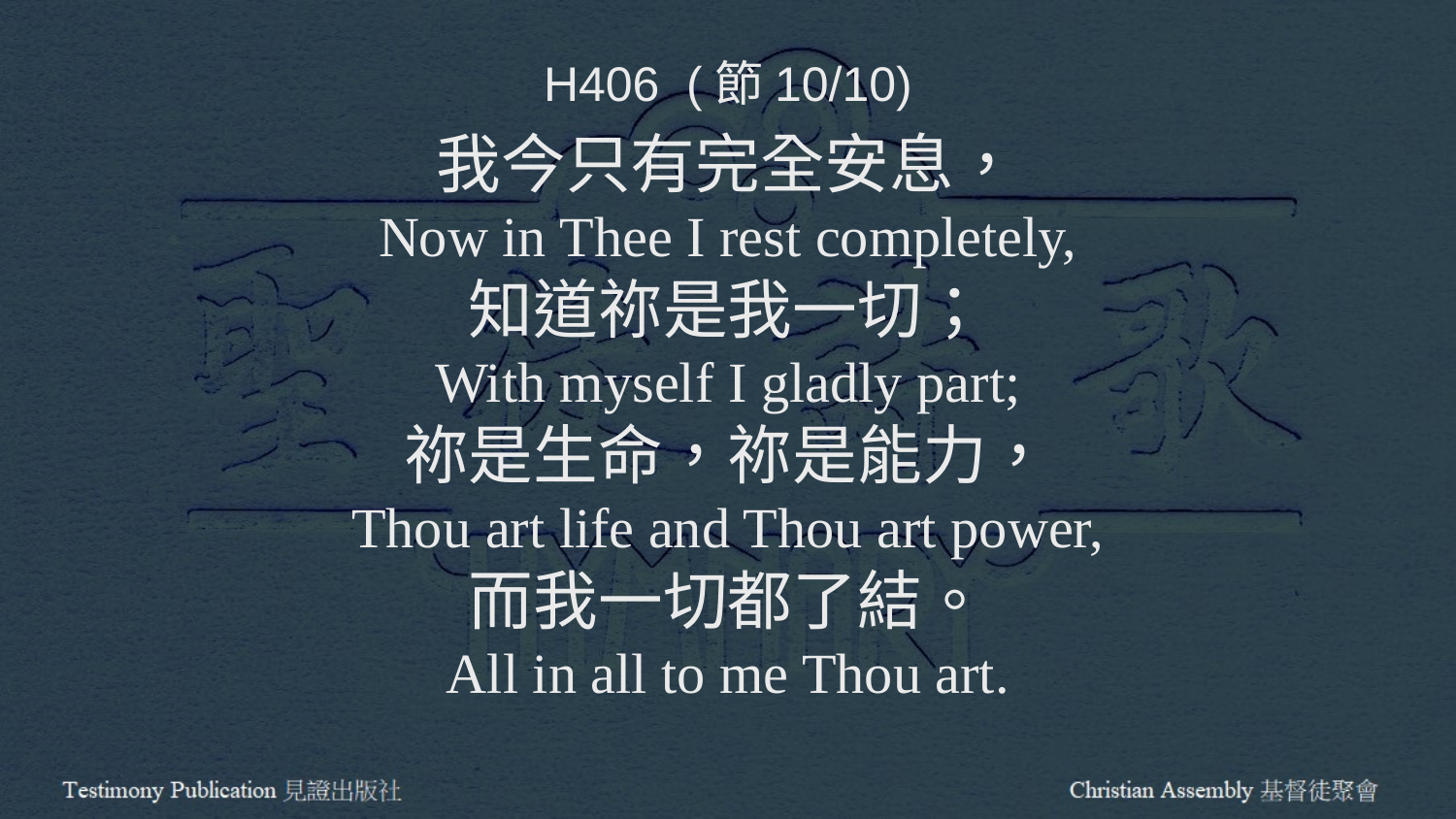

H406  (節10/10)
我今只有完全安息，
Now in Thee I rest completely,
知道祢是我一切；
With myself I gladly part;
祢是生命，祢是能力，
Thou art life and Thou art power,
而我一切都了結。
All in all to me Thou art.